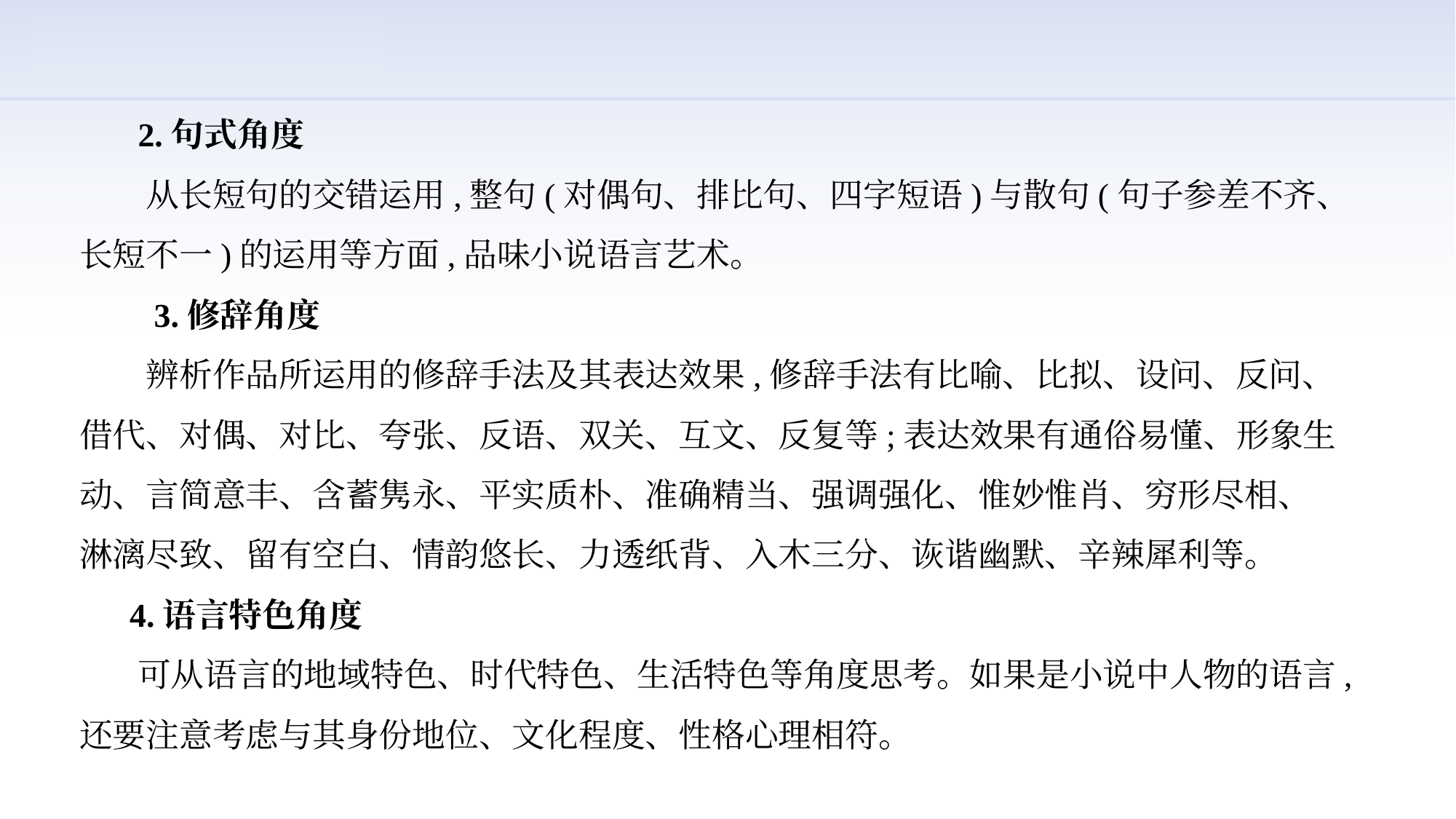

2.句式角度
       从长短句的交错运用,整句(对偶句、排比句、四字短语)与散句(句子参差不齐、长短不一)的运用等方面,品味小说语言艺术。
　　3.修辞角度
       辨析作品所运用的修辞手法及其表达效果,修辞手法有比喻、比拟、设问、反问、借代、对偶、对比、夸张、反语、双关、互文、反复等;表达效果有通俗易懂、形象生动、言简意丰、含蓄隽永、平实质朴、准确精当、强调强化、惟妙惟肖、穷形尽相、淋漓尽致、留有空白、情韵悠长、力透纸背、入木三分、诙谐幽默、辛辣犀利等。
      4.语言特色角度
      可从语言的地域特色、时代特色、生活特色等角度思考。如果是小说中人物的语言,还要注意考虑与其身份地位、文化程度、性格心理相符。